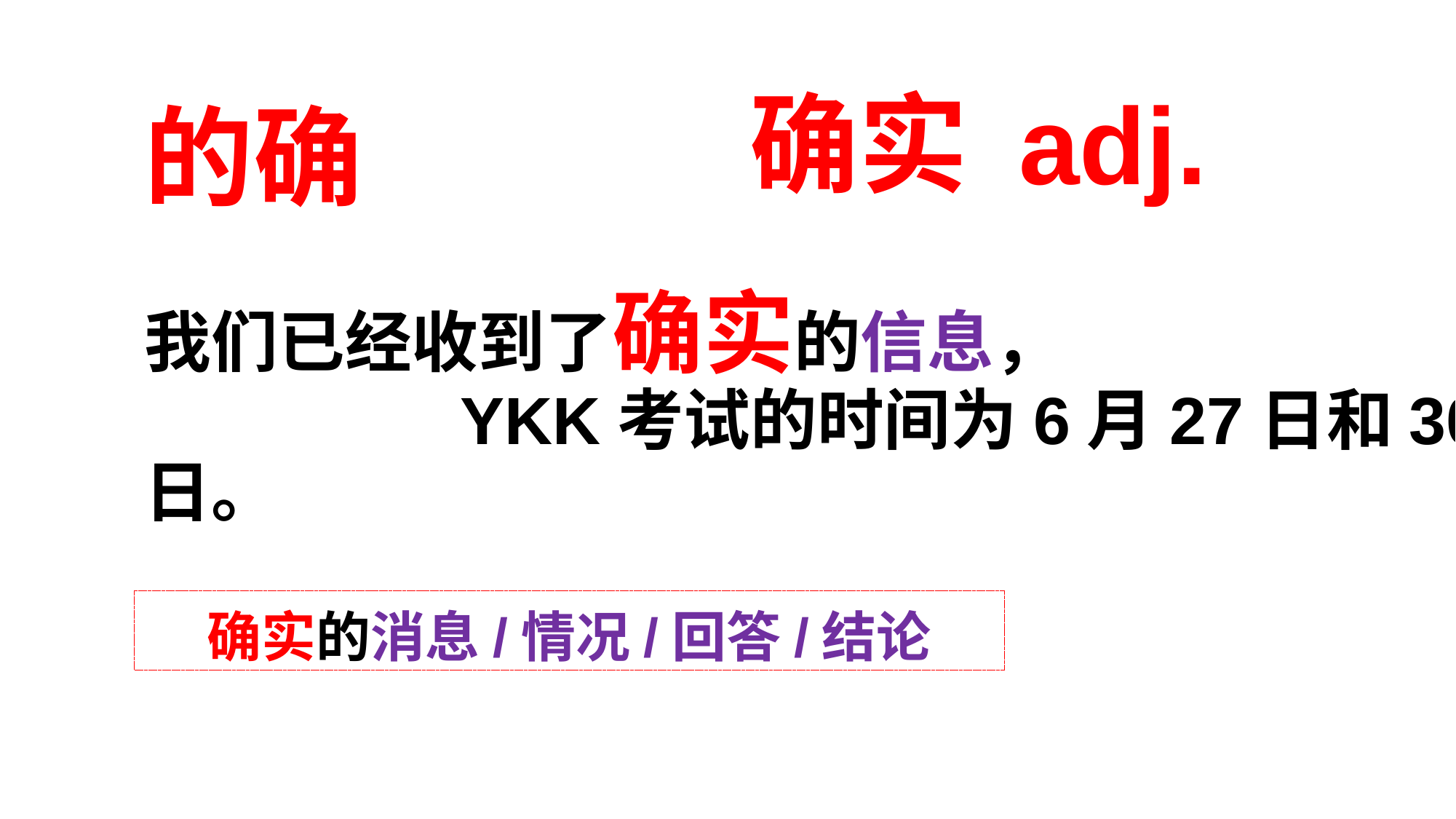

确实 adj.
# 的确
我们已经收到了确实的信息，
                 YKK考试的时间为6月27日和30日。
确实的消息/情况/回答/结论